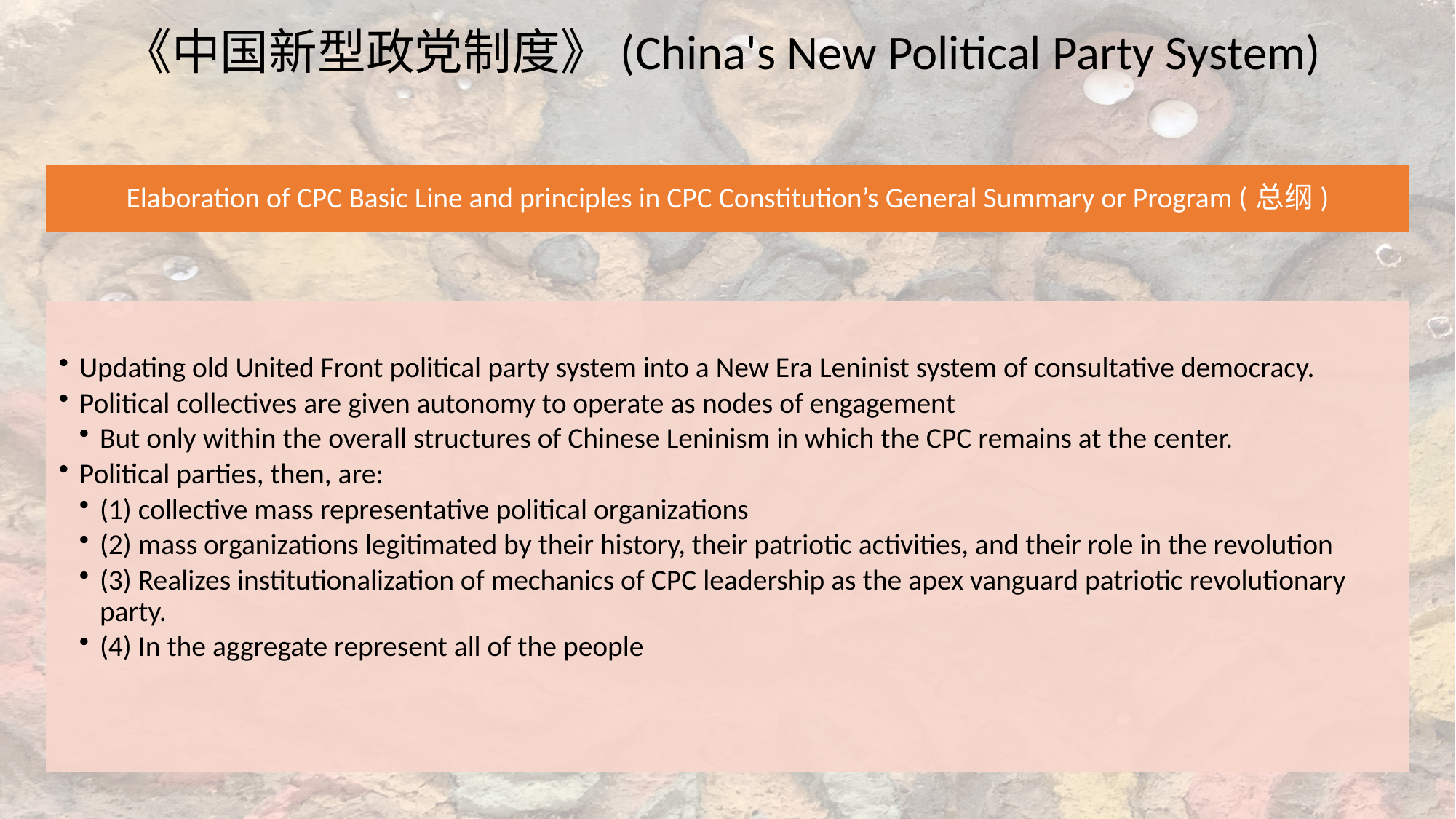

# 《中国新型政党制度》(China's New Political Party System)
Elaboration of CPC Basic Line and principles in CPC Constitution’s General Summary or Program (总纲)

Updating old United Front political party system into a New Era Leninist system of consultative democracy.
Political collectives are given autonomy to operate as nodes of engagement
But only within the overall structures of Chinese Leninism in which the CPC remains at the center.
Political parties, then, are:
(1) collective mass representative political organizations
(2) mass organizations legitimated by their history, their patriotic activities, and their role in the revolution
(3) Realizes institutionalization of mechanics of CPC leadership as the apex vanguard patriotic revolutionary party.
(4) In the aggregate represent all of the people